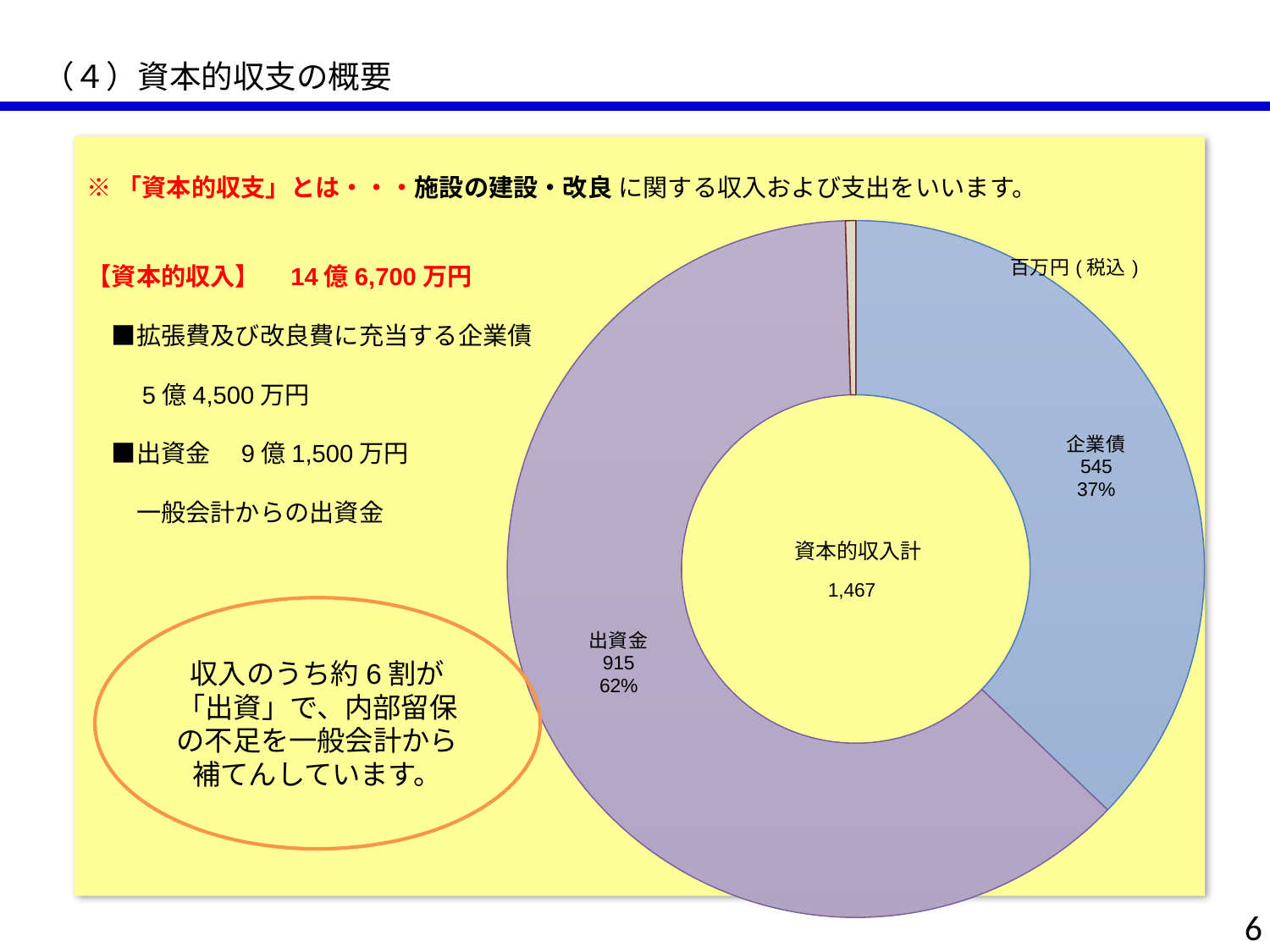

# （４）資本的収支の概要

※「資本的収支」とは・・・施設の建設・改良 に関する収入および支出をいいます。

【資本的収入】　14億6,700万円

　■拡張費及び改良費に充当する企業債

　　5億4,500万円

　■出資金　9億1,500万円

　　一般会計からの出資金

### Chart

| Category |  |
|---|---|
| 企業債 | 545.0 |
|  | None |
|  | None |
| 出資金 | 915.0 |
|  | None |
|  | None |
|  | None |
| 負担金 | 7.0 |
収入のうち約6割が
「出資」で、内部留保の不足を一般会計から補てんしています。
6